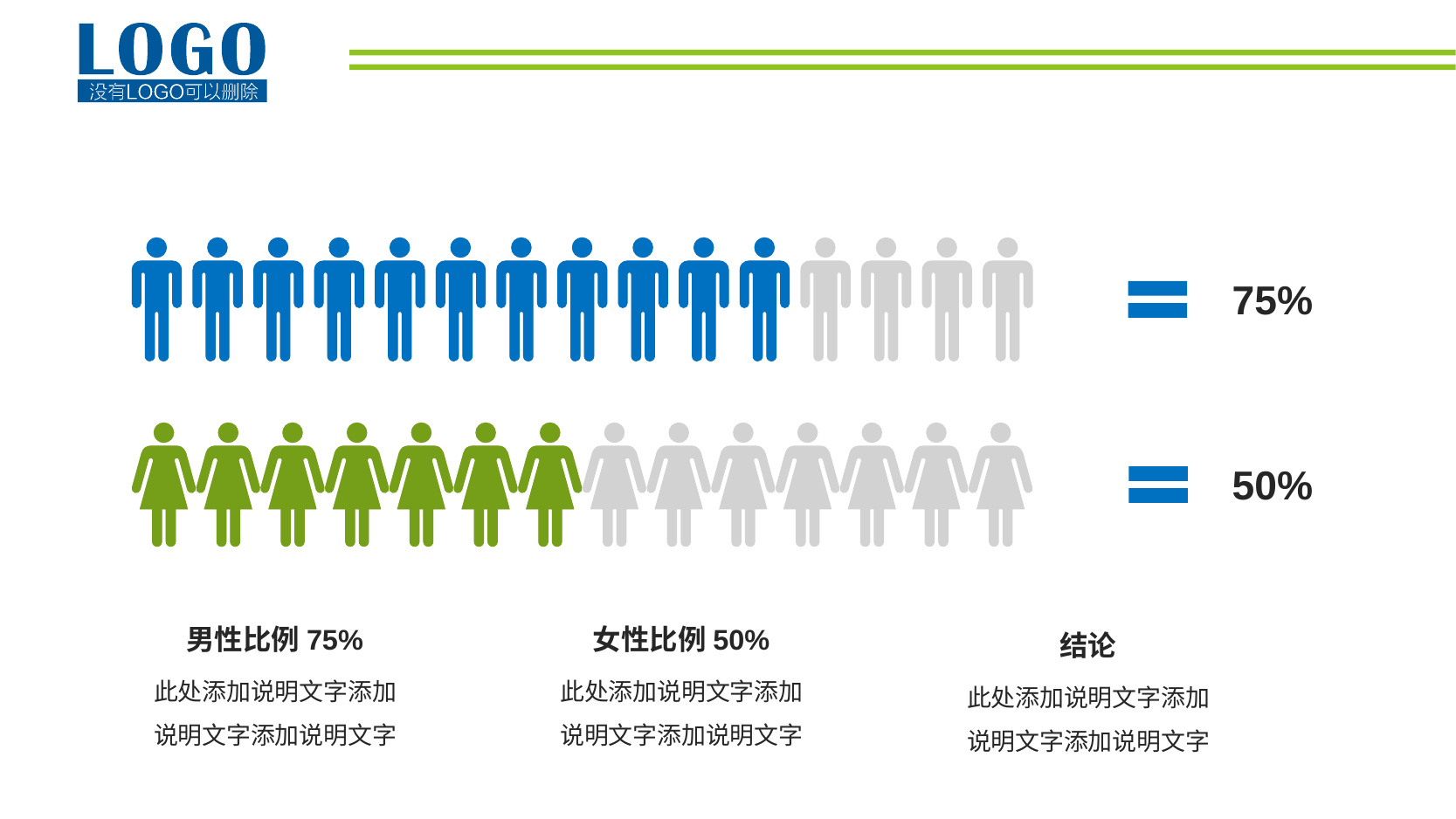

75%

50%

男性比例75%
此处添加说明文字添加说明文字添加说明文字
女性比例50%
此处添加说明文字添加说明文字添加说明文字
结论
此处添加说明文字添加说明文字添加说明文字